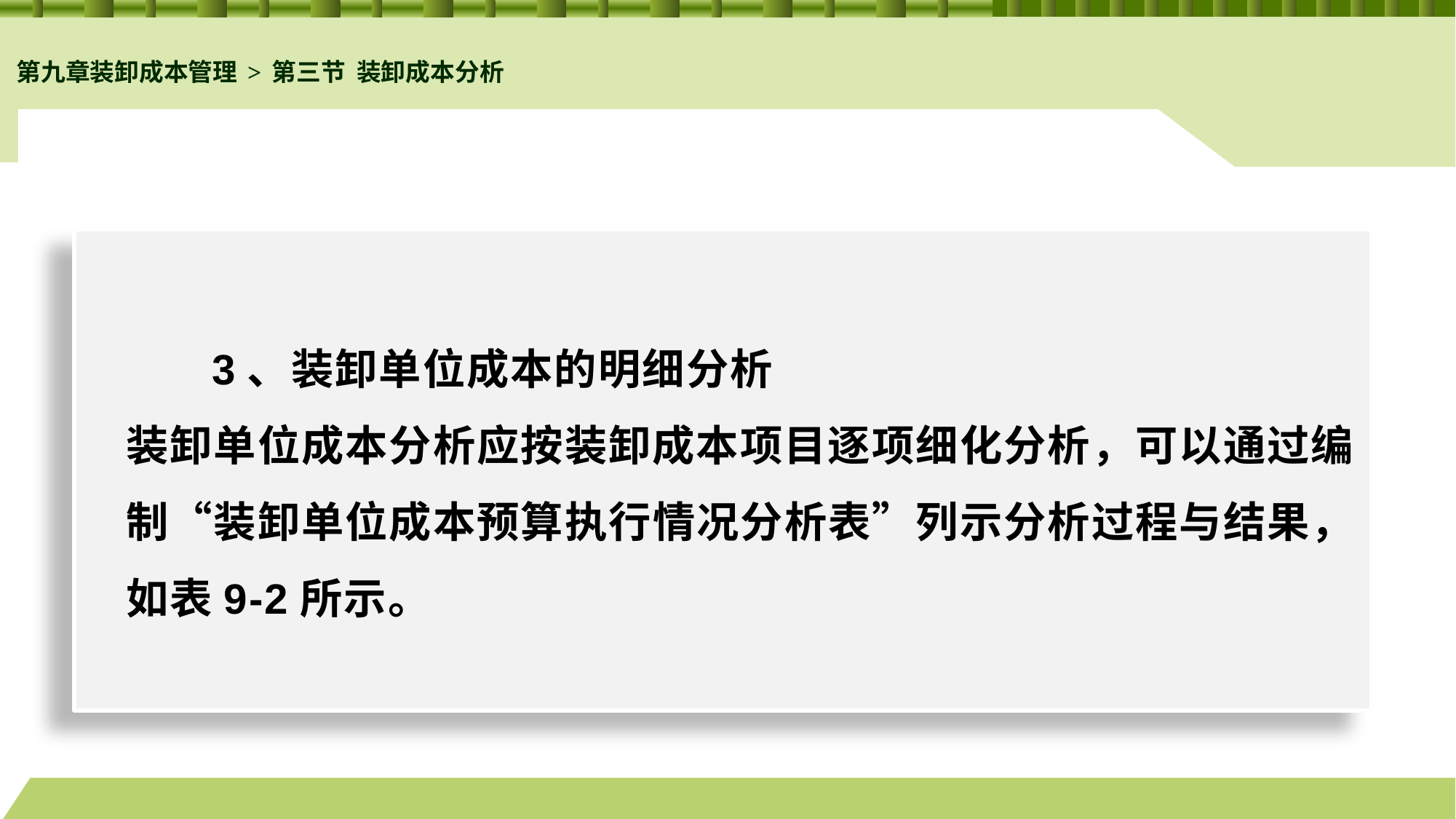

第九章装卸成本管理>第三节  装卸成本分析
#
3、装卸单位成本的明细分析
装卸单位成本分析应按装卸成本项目逐项细化分析，可以通过编制“装卸单位成本预算执行情况分析表”列示分析过程与结果，如表9-2所示。